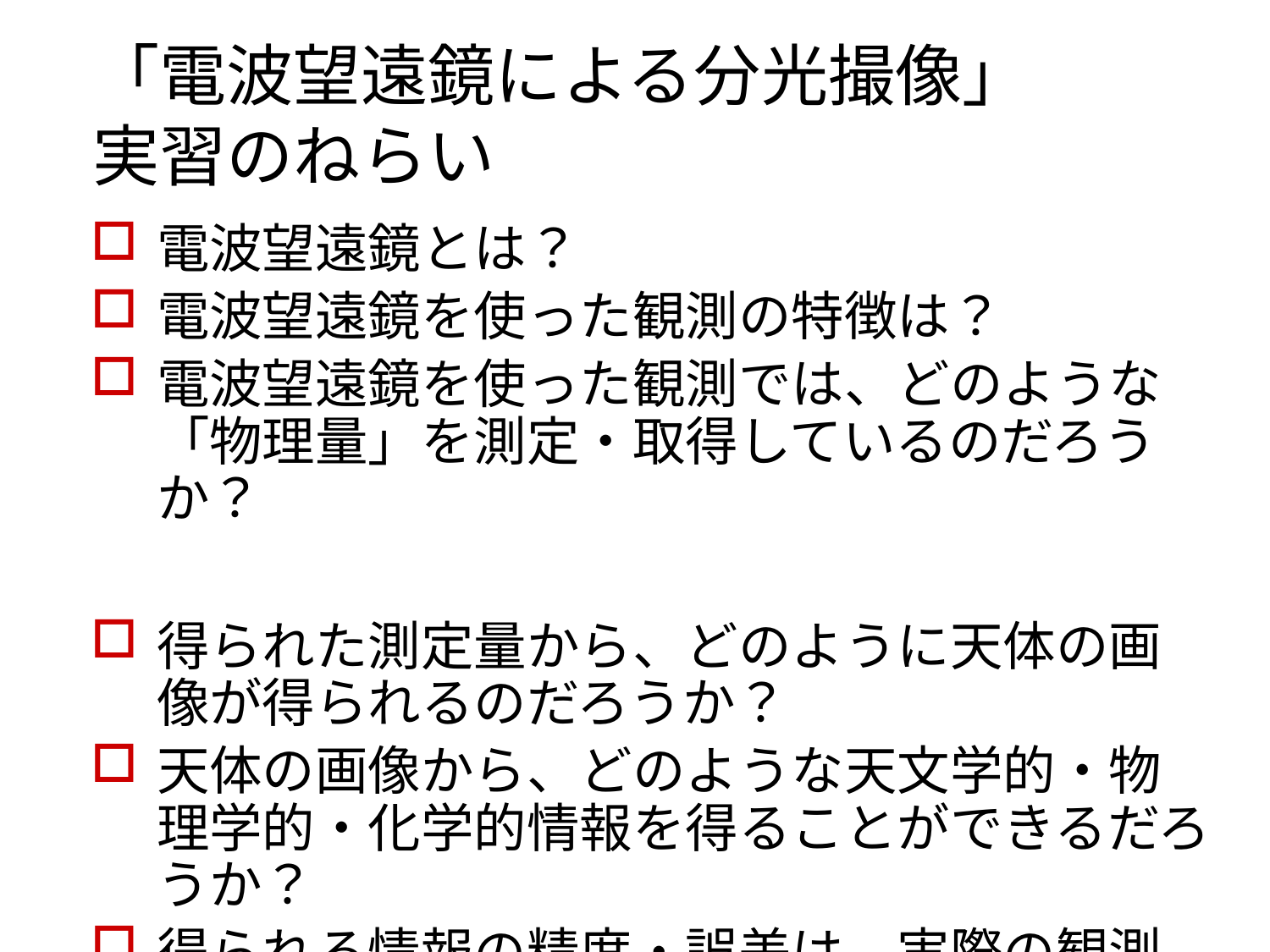

# 「電波望遠鏡による分光撮像」 実習のねらい
電波望遠鏡とは？
電波望遠鏡を使った観測の特徴は？
電波望遠鏡を使った観測では、どのような「物理量」を測定・取得しているのだろうか？

得られた測定量から、どのように天体の画像が得られるのだろうか？
天体の画像から、どのような天文学的・物理学的・化学的情報を得ることができるだろうか？
得られる情報の精度・誤差は、実際の観測とはどのように関係しているのだろうか？